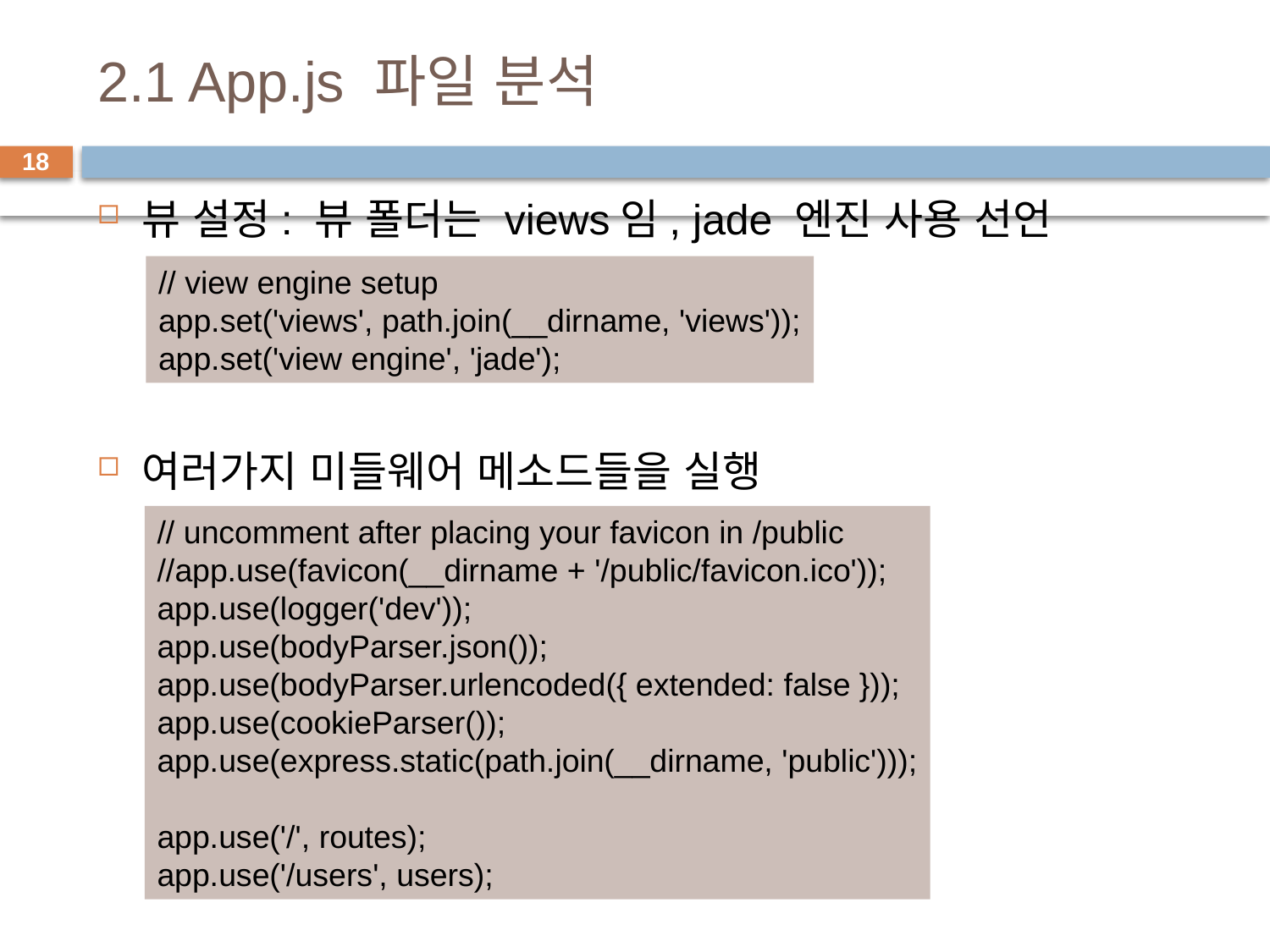

# 2.1 App.js 파일 분석
18
뷰 설정: 뷰 폴더는 views임, jade 엔진 사용 선언

여러가지 미들웨어 메소드들을 실행
// view engine setup
app.set('views', path.join(__dirname, 'views'));
app.set('view engine', 'jade');
// uncomment after placing your favicon in /public
//app.use(favicon(__dirname + '/public/favicon.ico'));
app.use(logger('dev'));
app.use(bodyParser.json());
app.use(bodyParser.urlencoded({ extended: false }));
app.use(cookieParser());
app.use(express.static(path.join(__dirname, 'public')));

app.use('/', routes);
app.use('/users', users);